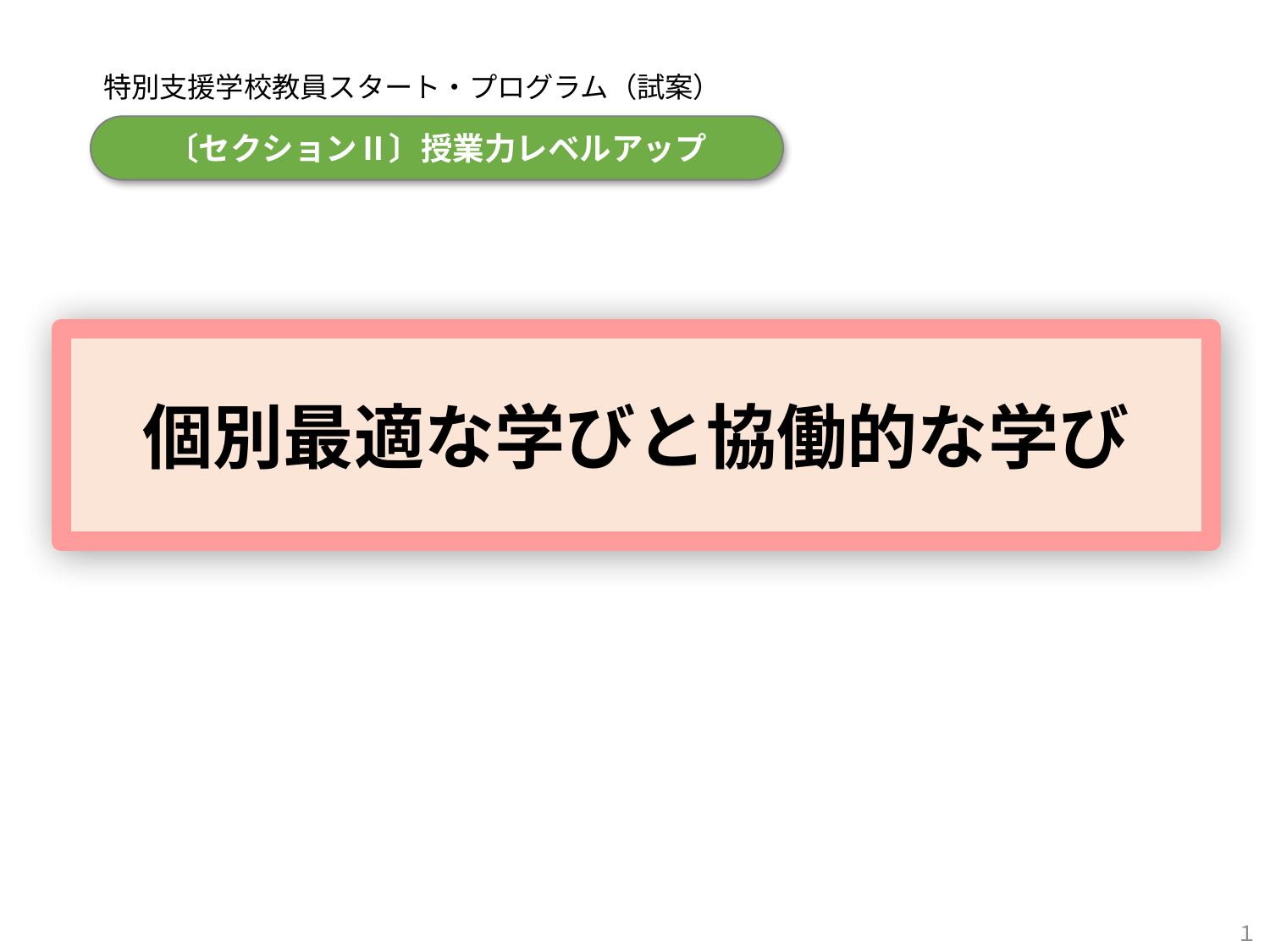

特別支援学校教員スタート・プログラム（試案）
〔セクションⅡ〕授業力レベルアップ
# 個別最適な学びと協働的な学び
１